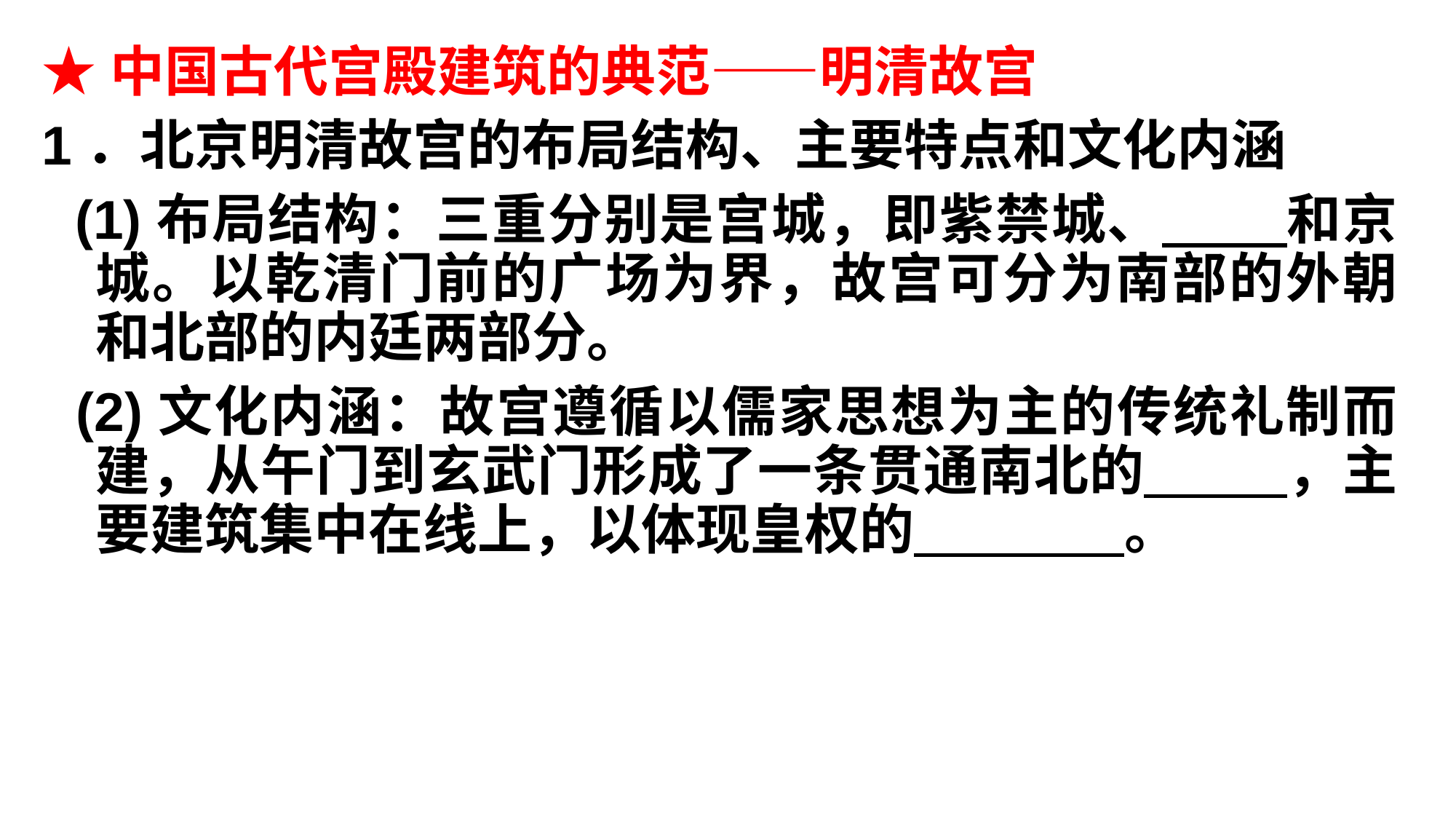

★中国古代宫殿建筑的典范——明清故宫
1．北京明清故宫的布局结构、主要特点和文化内涵
  (1)布局结构：三重分别是宫城，即紫禁城、         和京城。以乾清门前的广场为界，故宫可分为南部的外朝和北部的内廷两部分。
  (2)文化内涵：故宫遵循以儒家思想为主的传统礼制而建，从午门到玄武门形成了一条贯通南北的           ，主要建筑集中在线上，以体现皇权的                 。